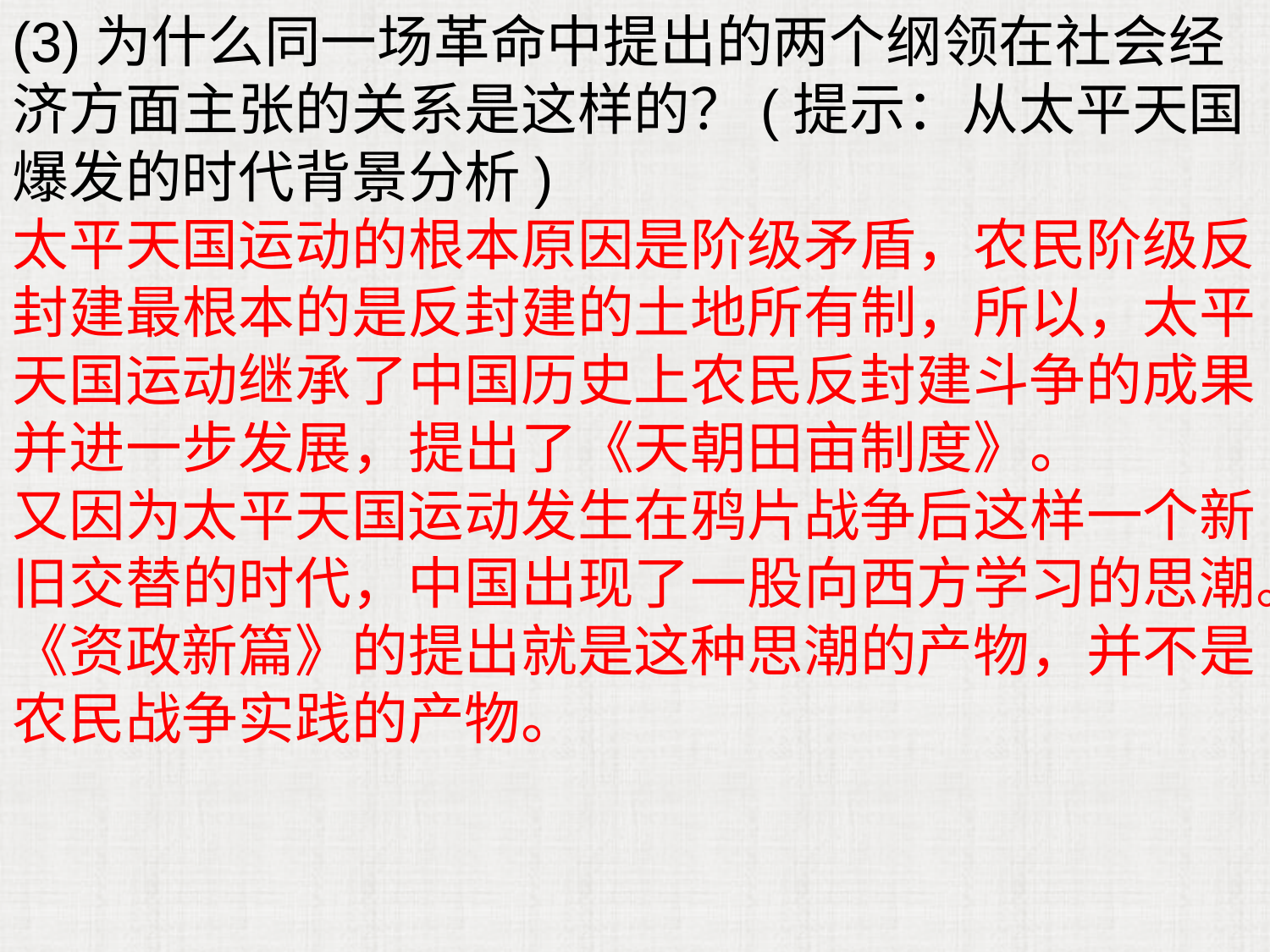

(3)为什么同一场革命中提出的两个纲领在社会经济方面主张的关系是这样的？(提示：从太平天国爆发的时代背景分析)
太平天国运动的根本原因是阶级矛盾，农民阶级反封建最根本的是反封建的土地所有制，所以，太平天国运动继承了中国历史上农民反封建斗争的成果并进一步发展，提出了《天朝田亩制度》。
又因为太平天国运动发生在鸦片战争后这样一个新旧交替的时代，中国出现了一股向西方学习的思潮。《资政新篇》的提出就是这种思潮的产物，并不是农民战争实践的产物。